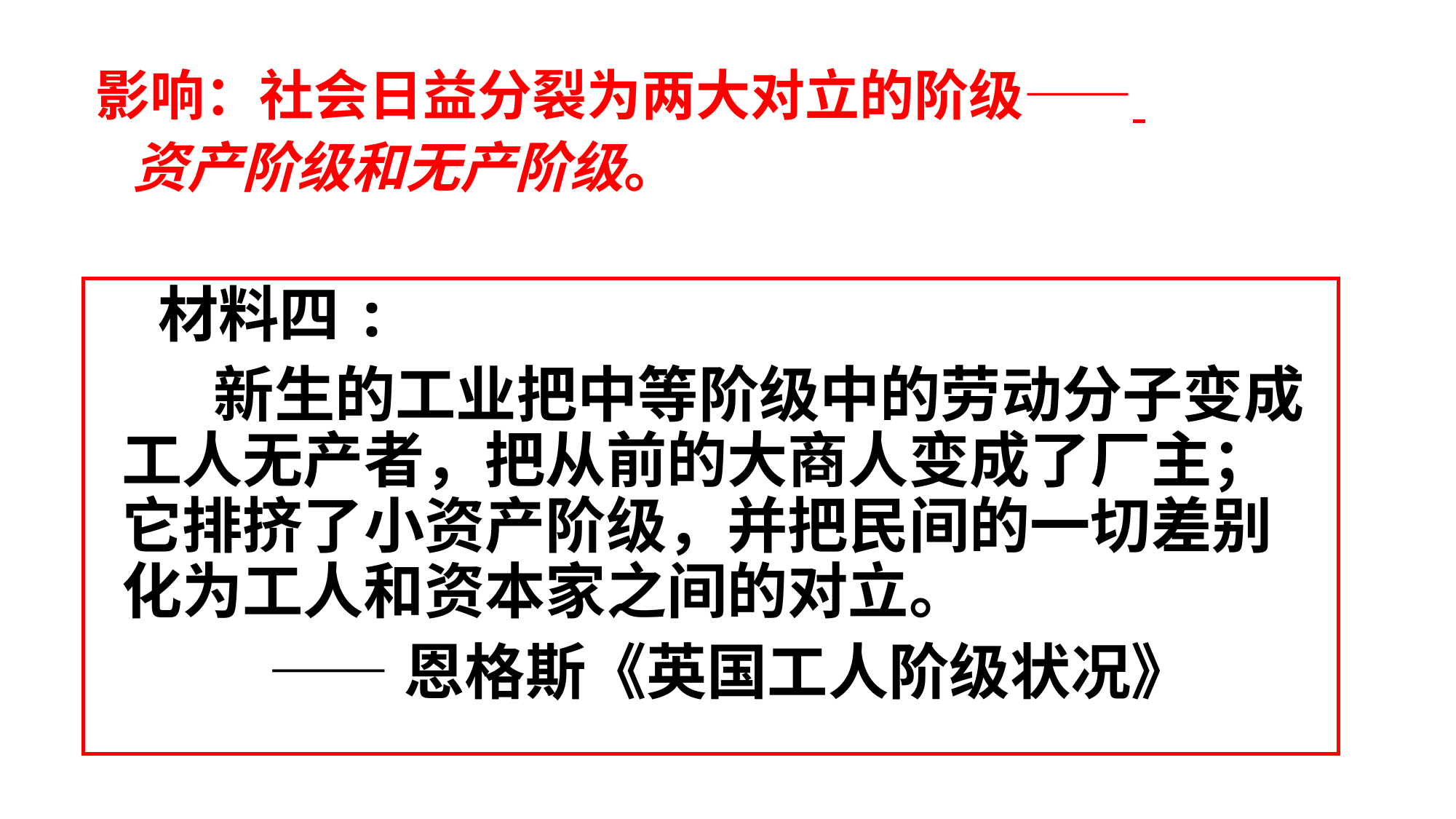

# 影响：社会日益分裂为两大对立的阶级—— 资产阶级和无产阶级。
材料四:
   新生的工业把中等阶级中的劳动分子变成工人无产者，把从前的大商人变成了厂主；它排挤了小资产阶级，并把民间的一切差别化为工人和资本家之间的对立。
        ——恩格斯《英国工人阶级状况》